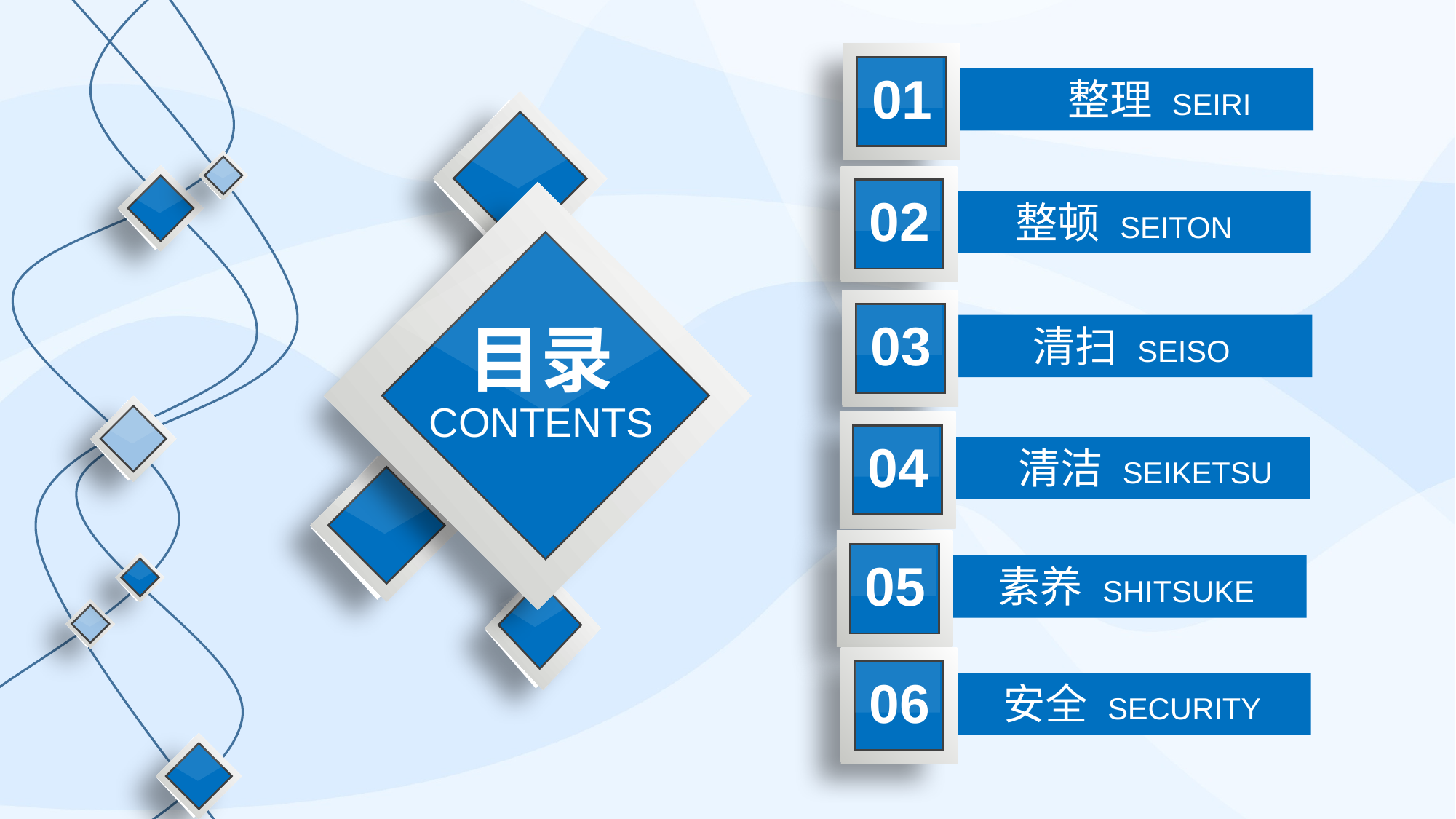

整理 SEIRI
01

整顿 SEITON
02

清扫 SEISO
03

# 目录 CONTENTS

清洁 SEIKETSU
04

素养 SHITSUKE

05

安全 SECURITY
06